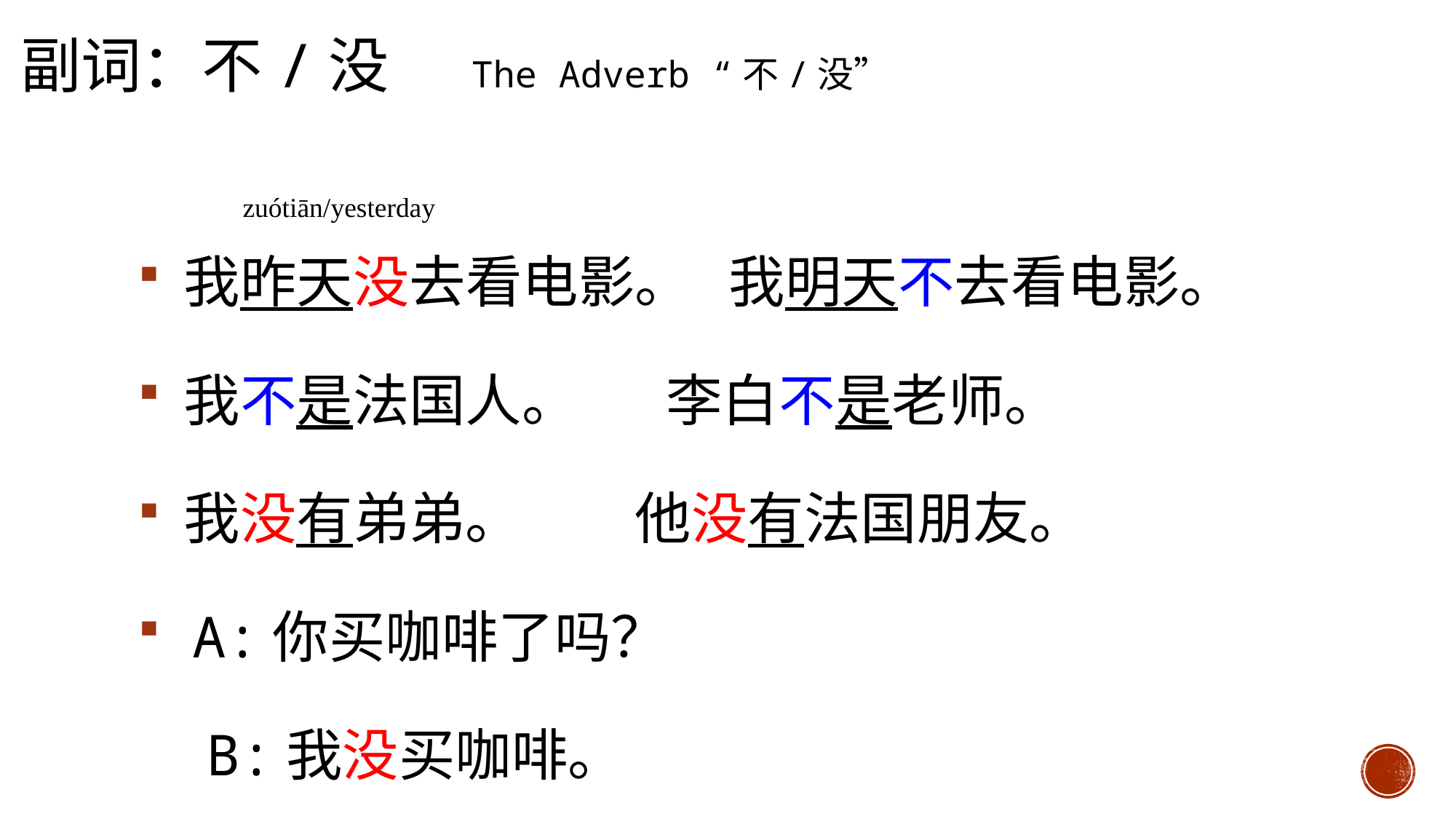

副词：不/没     The Adverb “不/没”
zuótiān/yesterday
 我昨天没去看电影。   我明天不去看电影。
 我不是法国人。       李白不是老师。
 我没有弟弟。         他没有法国朋友。
 A:你买咖啡了吗？
  B:我没买咖啡。